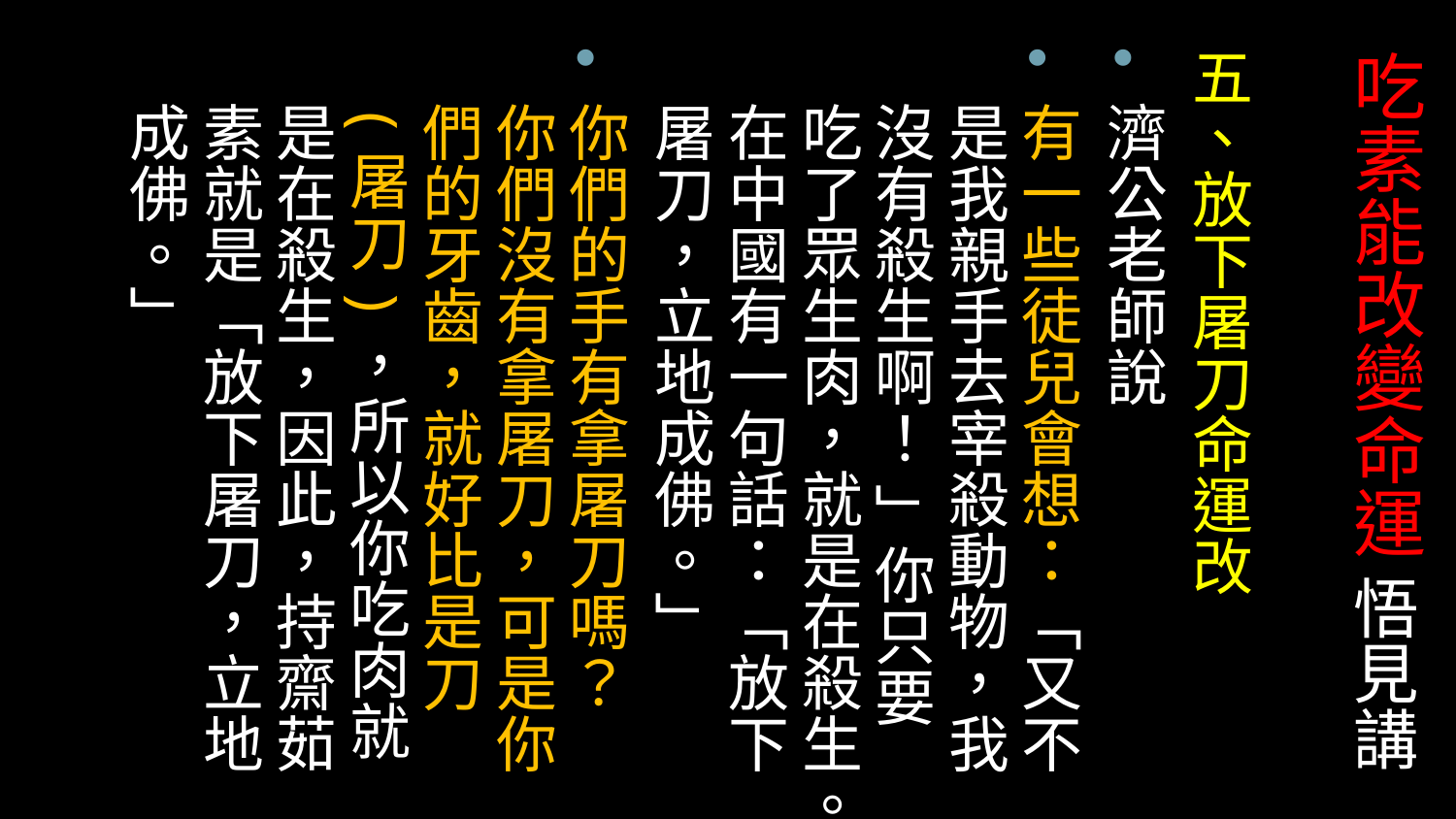

五、放下屠刀命運改
濟公老師說
有一些徒兒會想：「又不是我親手去宰殺動物，我沒有殺生啊！ 」你只要吃了眾生肉，就是在殺生。在中國有一句話：「放下屠刀，立地成佛。」
你們的手有拿屠刀嗎？ 你們沒有拿屠刀，可是你們的牙齒，就好比是刀(屠刀)，所以你吃肉就是在殺生，因此，持齋茹素就是「放下屠刀，立地成佛。」

# 吃素能改變命運 悟見講